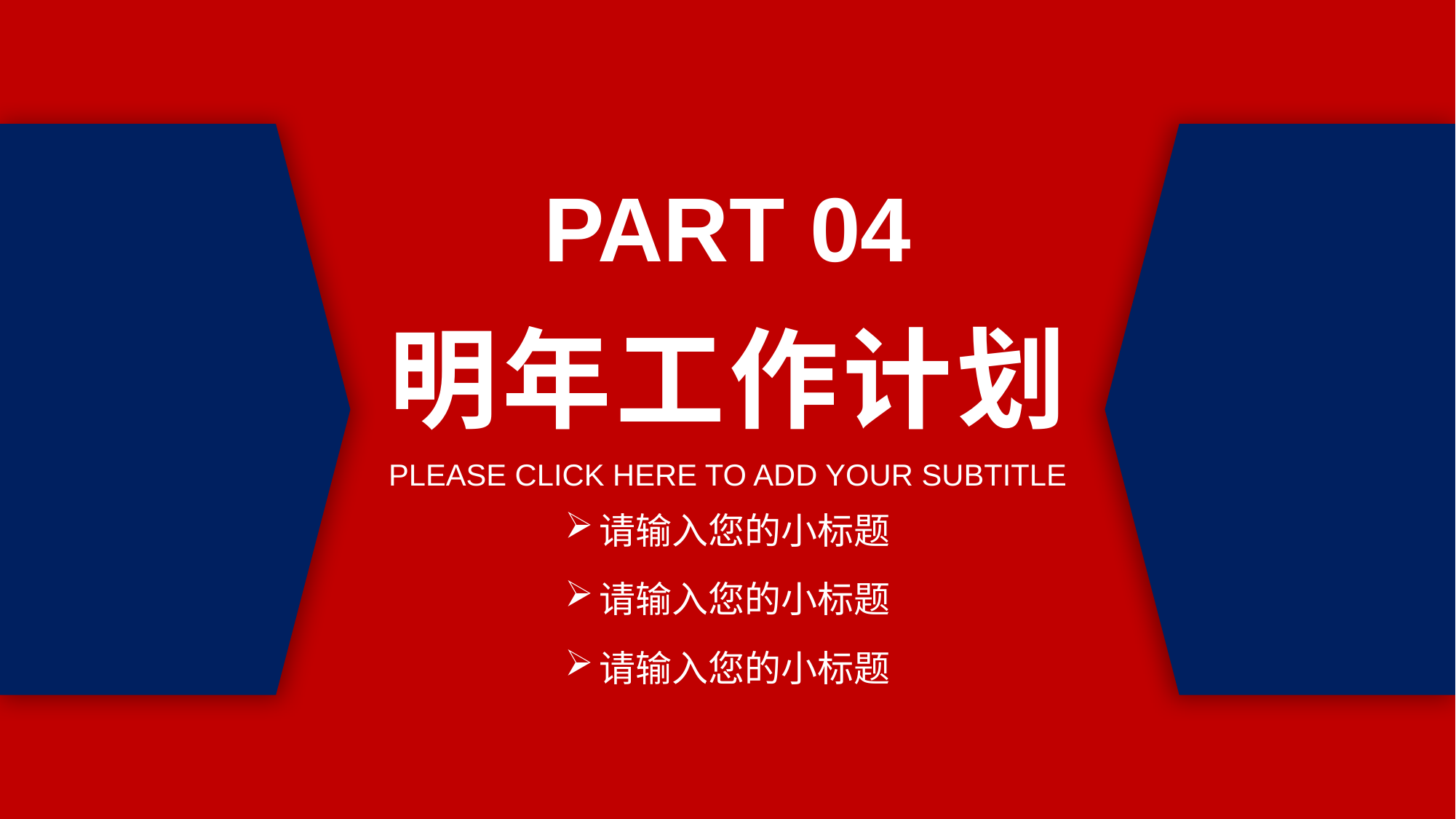

PART 04
明年工作计划
PLEASE CLICK HERE TO ADD YOUR SUBTITLE
请输入您的小标题
请输入您的小标题
请输入您的小标题